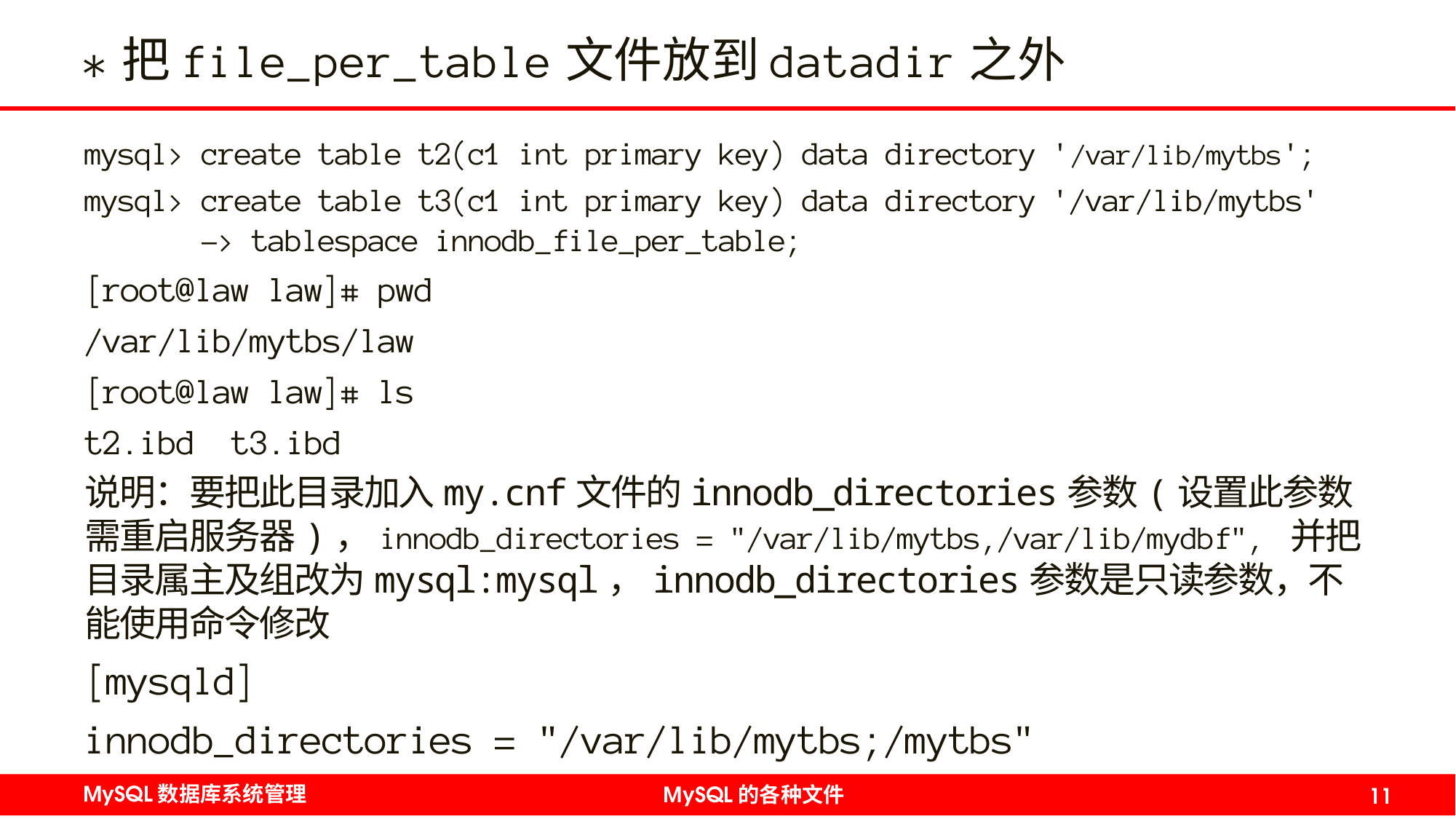

# *把file_per_table文件放到datadir之外
mysql> create table t2(c1 int primary key) data directory '/var/lib/mytbs';
mysql> create table t3(c1 int primary key) data directory '/var/lib/mytbs'          -> tablespace innodb_file_per_table;
[root@law law]# pwd
/var/lib/mytbs/law
[root@law law]# ls
t2.ibd  t3.ibd
说明：要把此目录加入my.cnf文件的innodb_directories参数(设置此参数需重启服务器)，innodb_directories = "/var/lib/mytbs,/var/lib/mydbf", 并把目录属主及组改为mysql:mysql，innodb_directories参数是只读参数，不能使用命令修改
[mysqld]
innodb_directories = "/var/lib/mytbs;/mytbs"